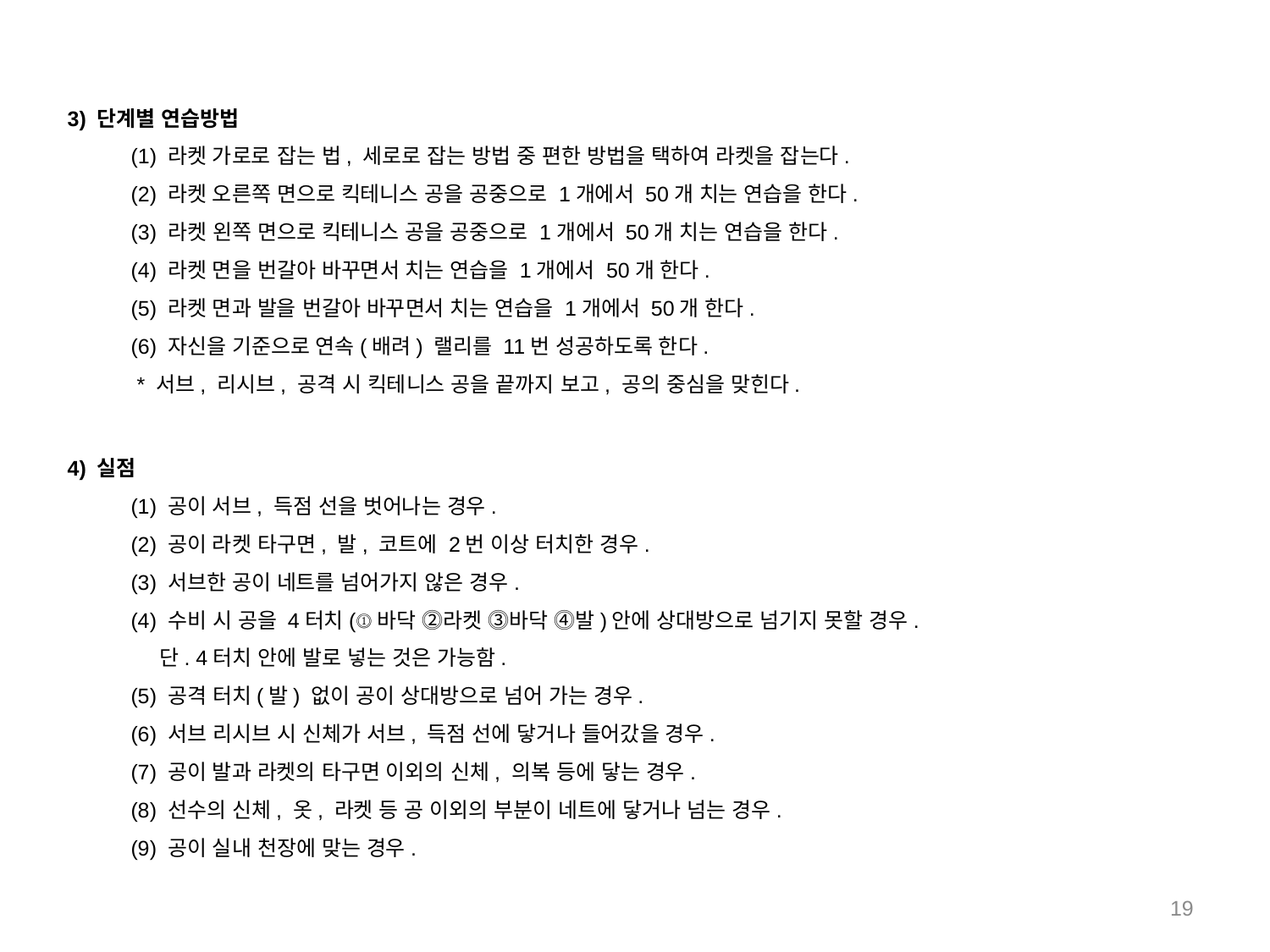

3) 단계별 연습방법
(1) 라켓 가로로 잡는 법, 세로로 잡는 방법 중 편한 방법을 택하여 라켓을 잡는다.
(2) 라켓 오른쪽 면으로 킥테니스 공을 공중으로 1개에서 50개 치는 연습을 한다.
(3) 라켓 왼쪽 면으로 킥테니스 공을 공중으로 1개에서 50개 치는 연습을 한다.
(4) 라켓 면을 번갈아 바꾸면서 치는 연습을 1개에서 50개 한다.
(5) 라켓 면과 발을 번갈아 바꾸면서 치는 연습을 1개에서 50개 한다.
(6) 자신을 기준으로 연속(배려) 랠리를 11번 성공하도록 한다.
 * 서브, 리시브, 공격 시 킥테니스 공을 끝까지 보고, 공의 중심을 맞힌다.

4) 실점
(1) 공이 서브, 득점 선을 벗어나는 경우.
(2) 공이 라켓 타구면, 발, 코트에 2번 이상 터치한 경우.
(3) 서브한 공이 네트를 넘어가지 않은 경우.
(4) 수비 시 공을 4터치(⓵바닥 ⓶라켓 ⓷바닥 ⓸발)안에 상대방으로 넘기지 못할 경우.
    단. 4터치 안에 발로 넣는 것은 가능함.
(5) 공격 터치(발) 없이 공이 상대방으로 넘어 가는 경우.
(6) 서브 리시브 시 신체가 서브, 득점 선에 닿거나 들어갔을 경우.
(7) 공이 발과 라켓의 타구면 이외의 신체, 의복 등에 닿는 경우.
(8) 선수의 신체, 옷, 라켓 등 공 이외의 부분이 네트에 닿거나 넘는 경우.
(9) 공이 실내 천장에 맞는 경우.
19